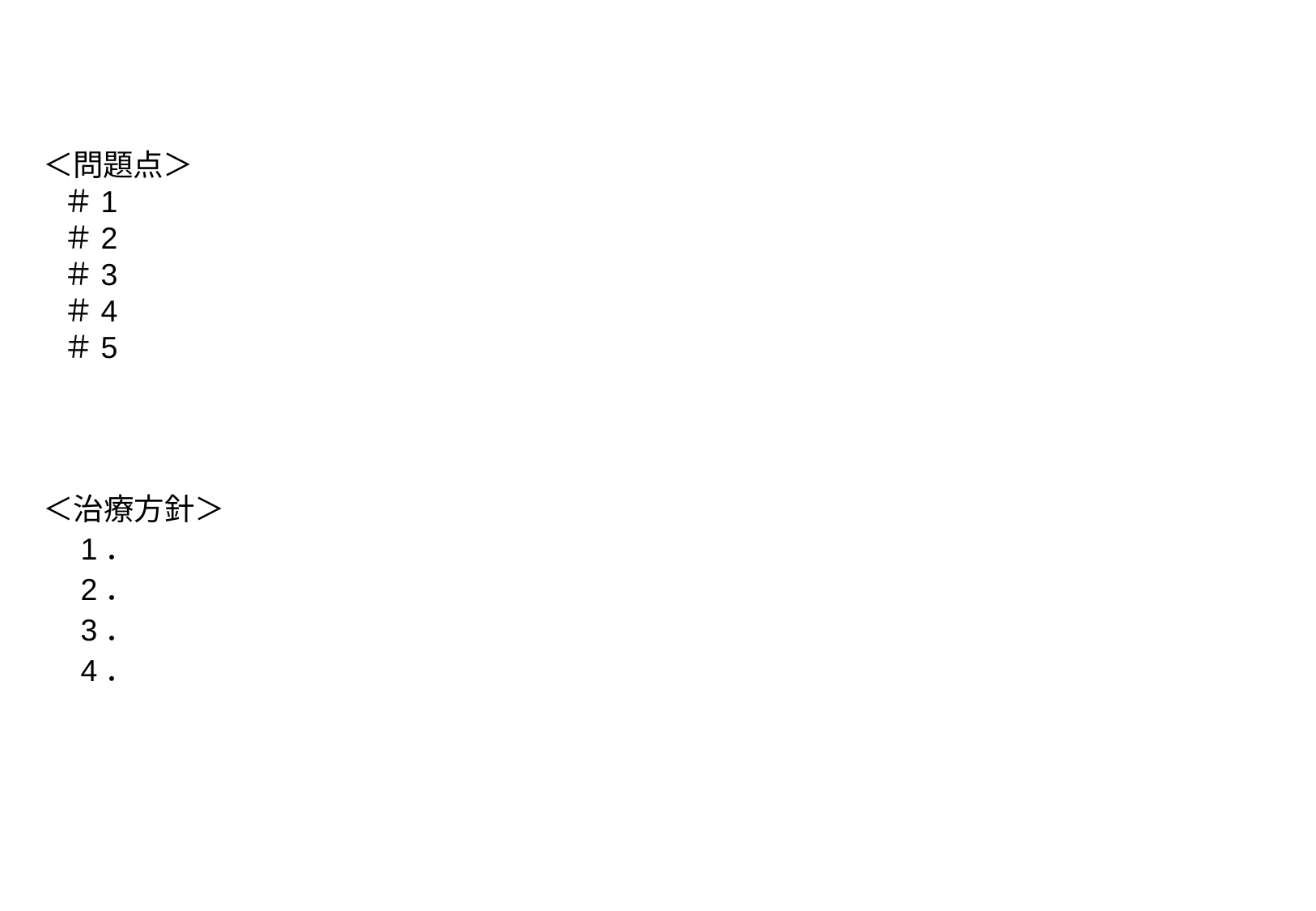

＜問題点＞
＃1
＃2
＃3
＃4
＃5

＜治療方針＞
　1．
　2．
　3．
　4．
9